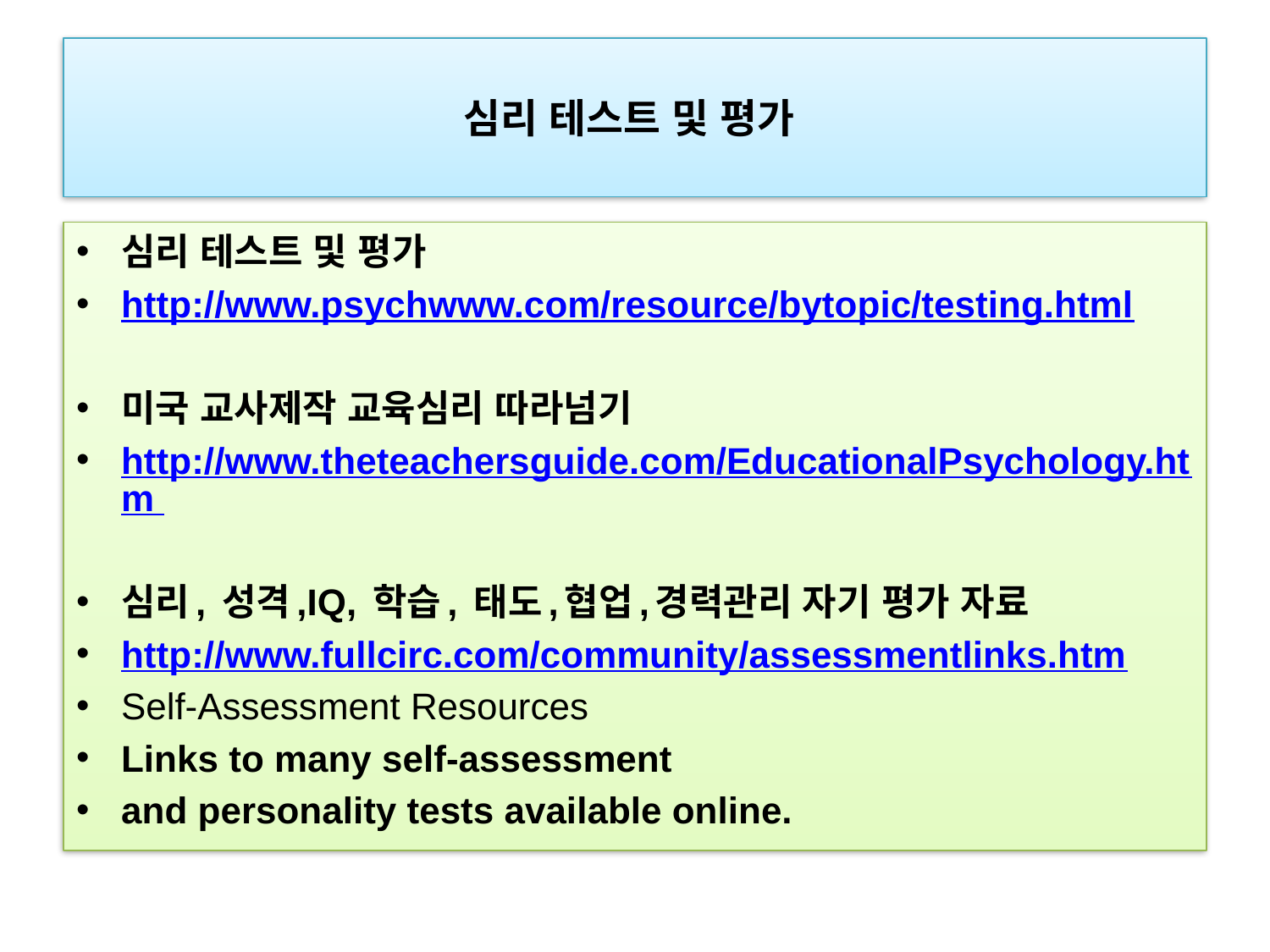

# 심리 테스트 및 평가
심리 테스트 및 평가
http://www.psychwww.com/resource/bytopic/testing.html

미국 교사제작 교육심리 따라넘기
http://www.theteachersguide.com/EducationalPsychology.htm

심리, 성격,IQ, 학습, 태도,협업,경력관리 자기 평가 자료
http://www.fullcirc.com/community/assessmentlinks.htm
Self-Assessment Resources
Links to many self-assessment
and personality tests available online.